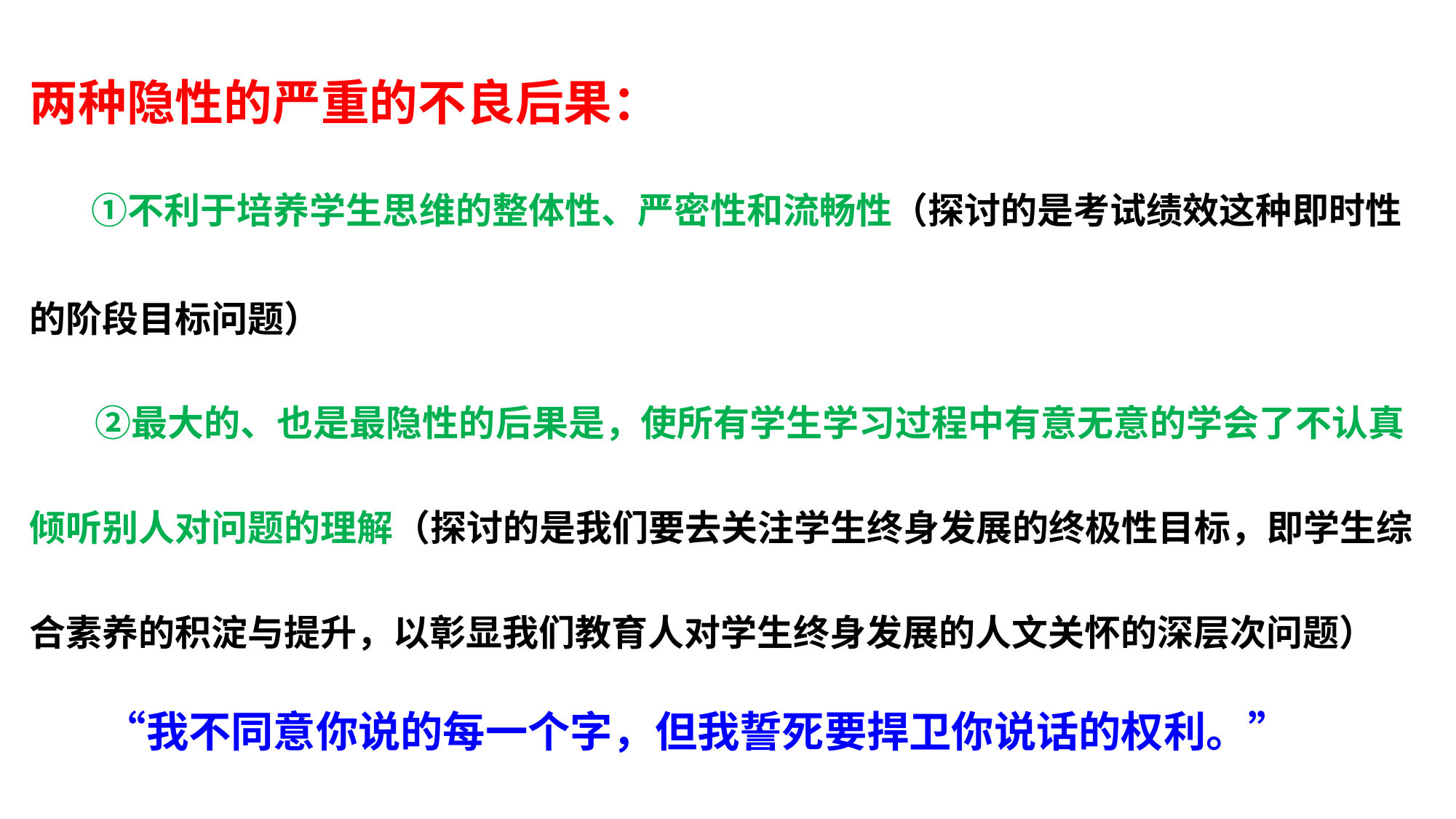

# 两种隐性的严重的不良后果： ①不利于培养学生思维的整体性、严密性和流畅性（探讨的是考试绩效这种即时性的阶段目标问题） ②最大的、也是最隐性的后果是，使所有学生学习过程中有意无意的学会了不认真倾听别人对问题的理解（探讨的是我们要去关注学生终身发展的终极性目标，即学生综合素养的积淀与提升，以彰显我们教育人对学生终身发展的人文关怀的深层次问题） “我不同意你说的每一个字，但我誓死要捍卫你说话的权利。”